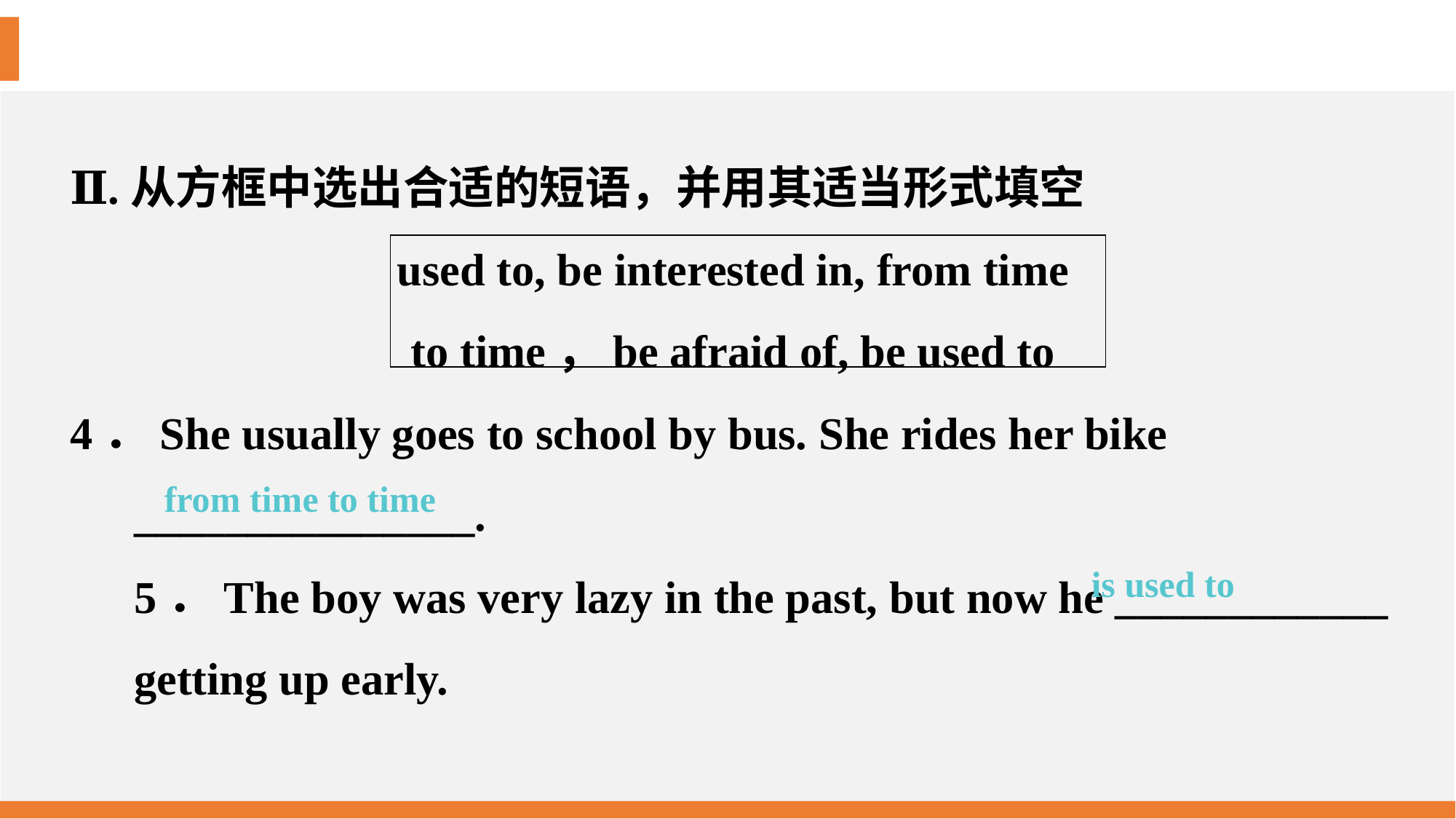

Ⅱ.从方框中选出合适的短语，并用其适当形式填空
used to, be interested in, from time
to time，be afraid of, be used to
4．She usually goes to school by bus. She rides her bike
_______________.
5．The boy was very lazy in the past, but now he ____________
getting up early.

from time to time
is used to